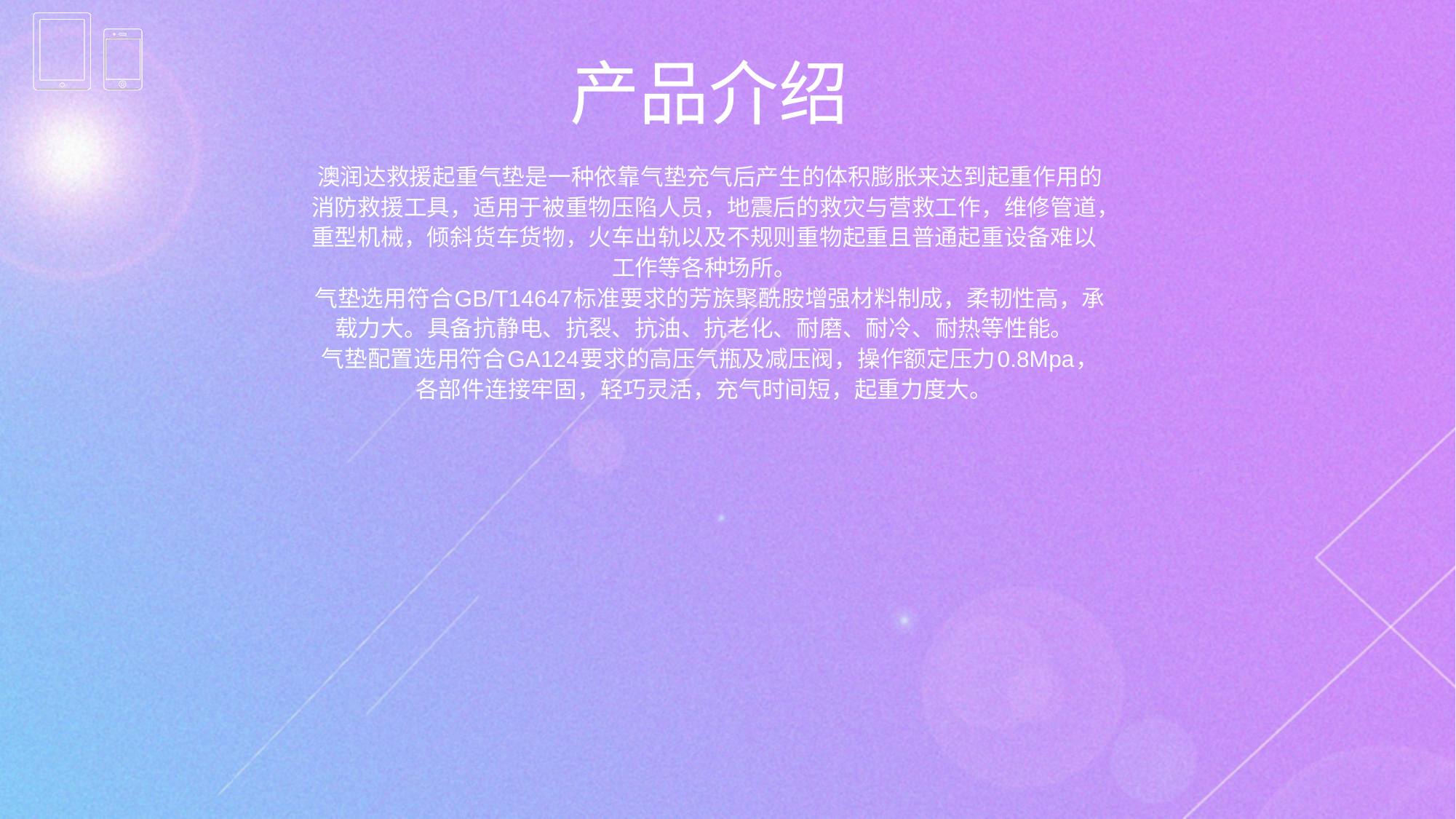

产品介绍

  澳润达救援起重气垫是一种依靠气垫充气后产生的体积膨胀来达到起重作用的消防救援工具，适用于被重物压陷人员，地震后的救灾与营救工作，维修管道，重型机械，倾斜货车货物，火车出轨以及不规则重物起重且普通起重设备难以工作等各种场所。
  气垫选用符合GB/T14647标准要求的芳族聚酰胺增强材料制成，柔韧性高，承载力大。具备抗静电、抗裂、抗油、抗老化、耐磨、耐冷、耐热等性能。
  气垫配置选用符合GA124要求的高压气瓶及减压阀，操作额定压力0.8Mpa，各部件连接牢固，轻巧灵活，充气时间短，起重力度大。